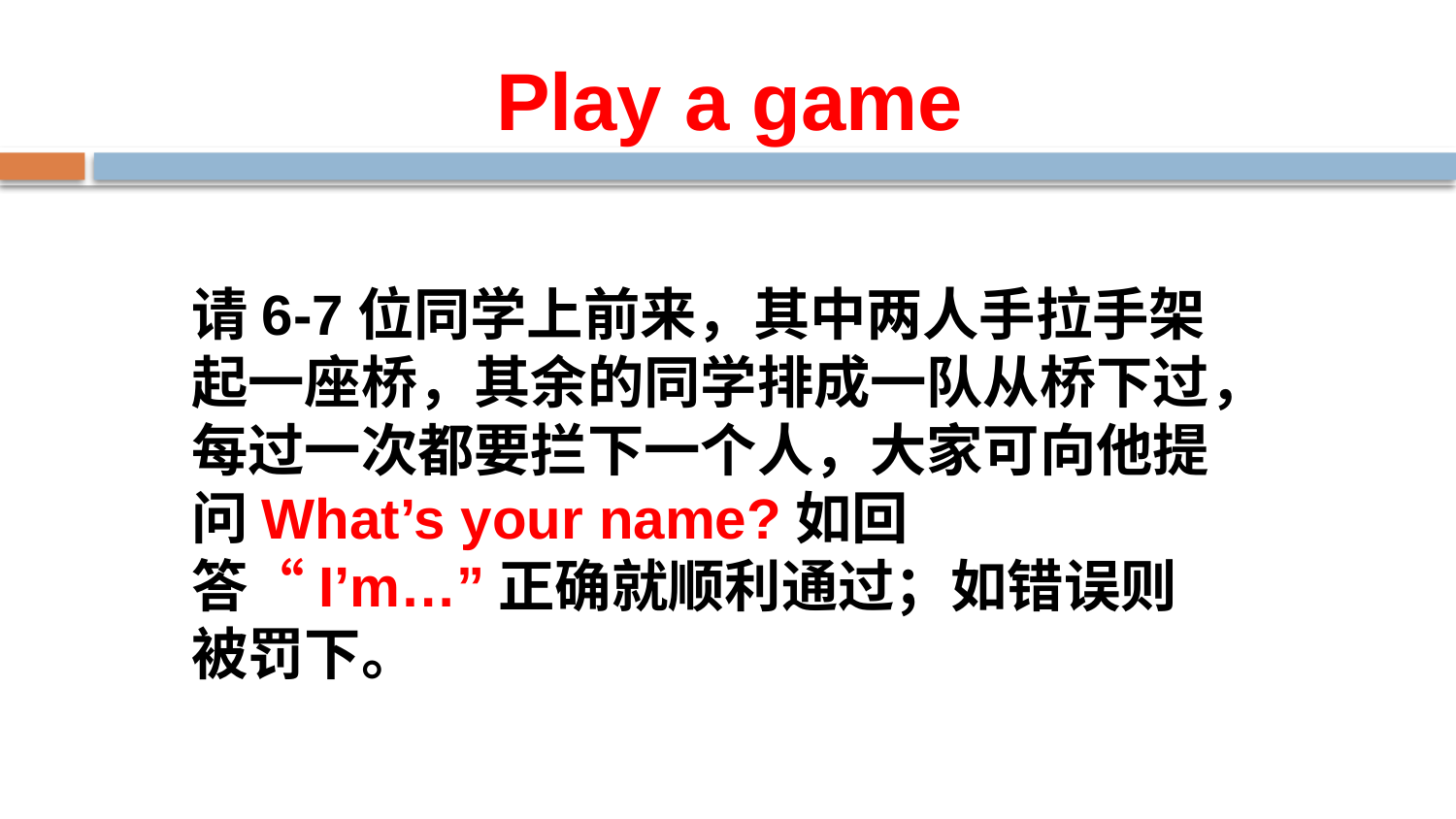

Play a game
请6-7位同学上前来，其中两人手拉手架起一座桥，其余的同学排成一队从桥下过，每过一次都要拦下一个人，大家可向他提问What’s your name?如回答“I’m…”正确就顺利通过；如错误则被罚下。